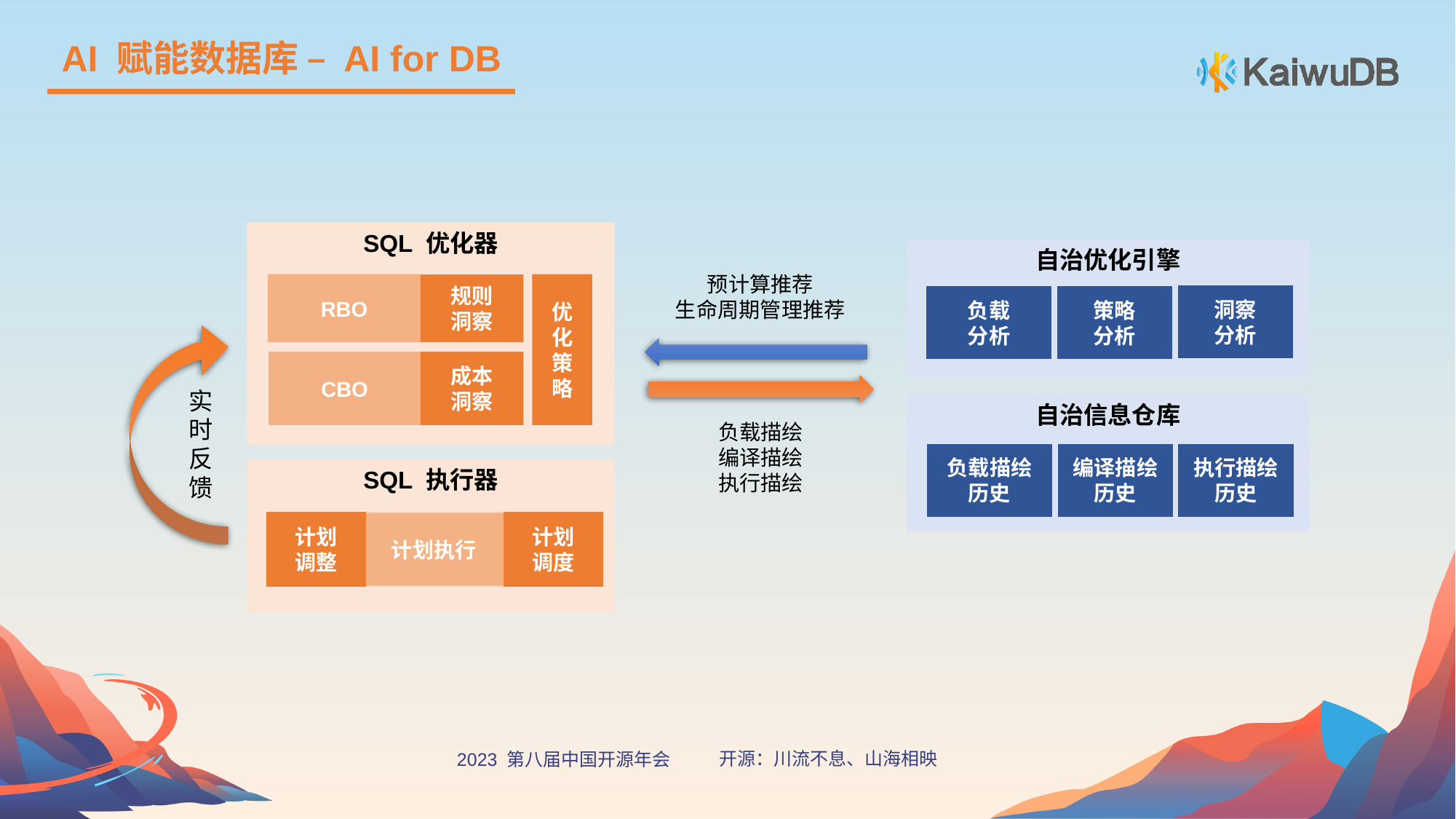

AI 赋能数据库 – AI for DB

SQL 优化器
RBO
优化策略
规则
洞察
成本
洞察
CBO
自治优化引擎
洞察
分析
负载
分析
策略
分析
预计算推荐
生命周期管理推荐

实时反馈
自治信息仓库
负载描绘历史
编译描绘历史
执行描绘历史
负载描绘
编译描绘
执行描绘
SQL 执行器
计划
调整
计划
调度
计划执行